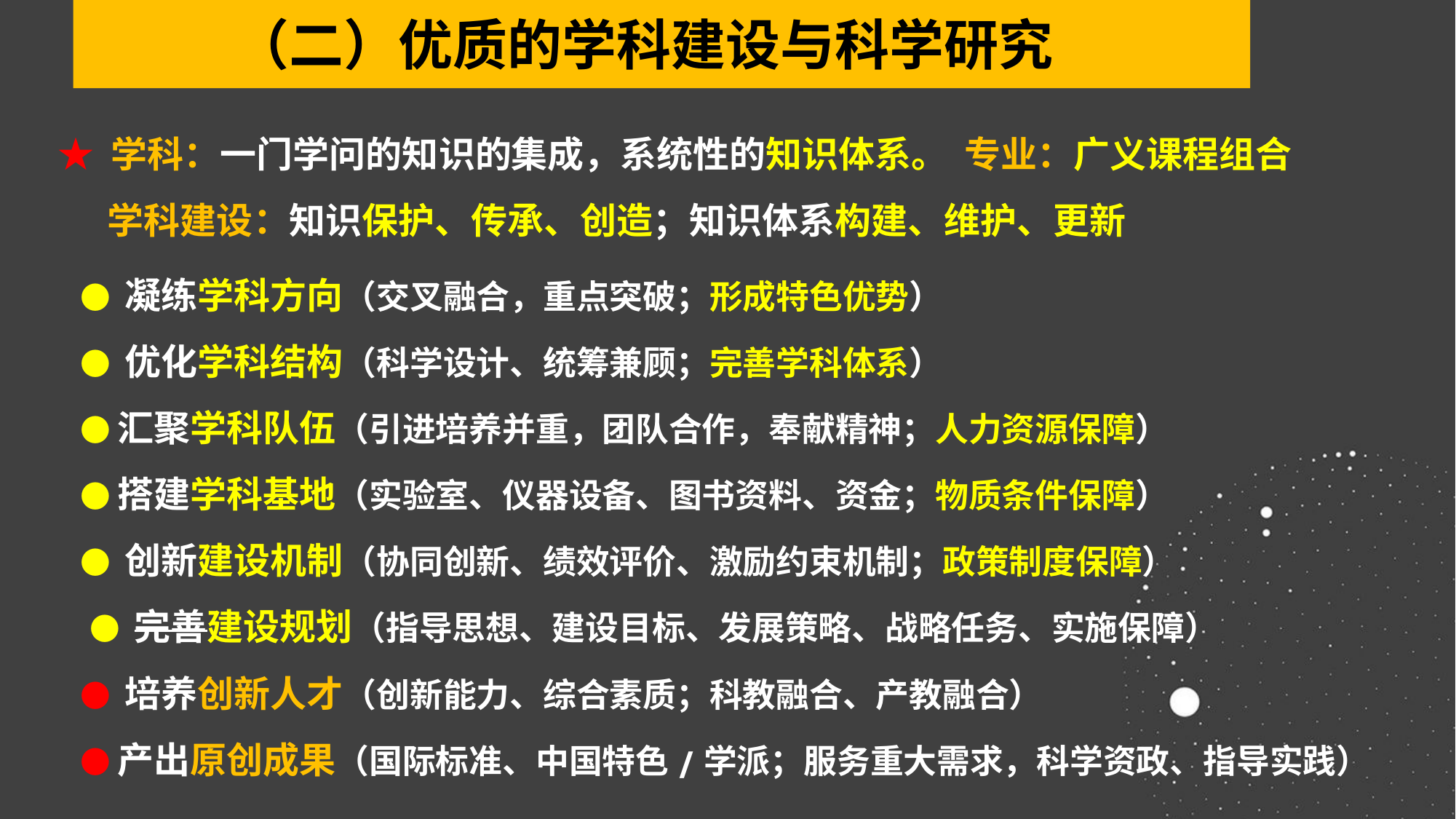

（二）优质的学科建设与科学研究
    ★ 学科：一门学问的知识的集成，系统性的知识体系。  专业：广义课程组合
         学科建设：知识保护、传承、创造；知识体系构建、维护、更新
        ● 凝练学科方向（交叉融合，重点突破；形成特色优势）
        ● 优化学科结构（科学设计、统筹兼顾；完善学科体系）
        ● 汇聚学科队伍（引进培养并重，团队合作，奉献精神；人力资源保障）
        ● 搭建学科基地（实验室、仪器设备、图书资料、资金；物质条件保障）
        ● 创新建设机制（协同创新、绩效评价、激励约束机制；政策制度保障）
         ● 完善建设规划（指导思想、建设目标、发展策略、战略任务、实施保障）
        ● 培养创新人才（创新能力、综合素质；科教融合、产教融合）
        ● 产出原创成果（国际标准、中国特色/学派；服务重大需求，科学资政、指导实践）